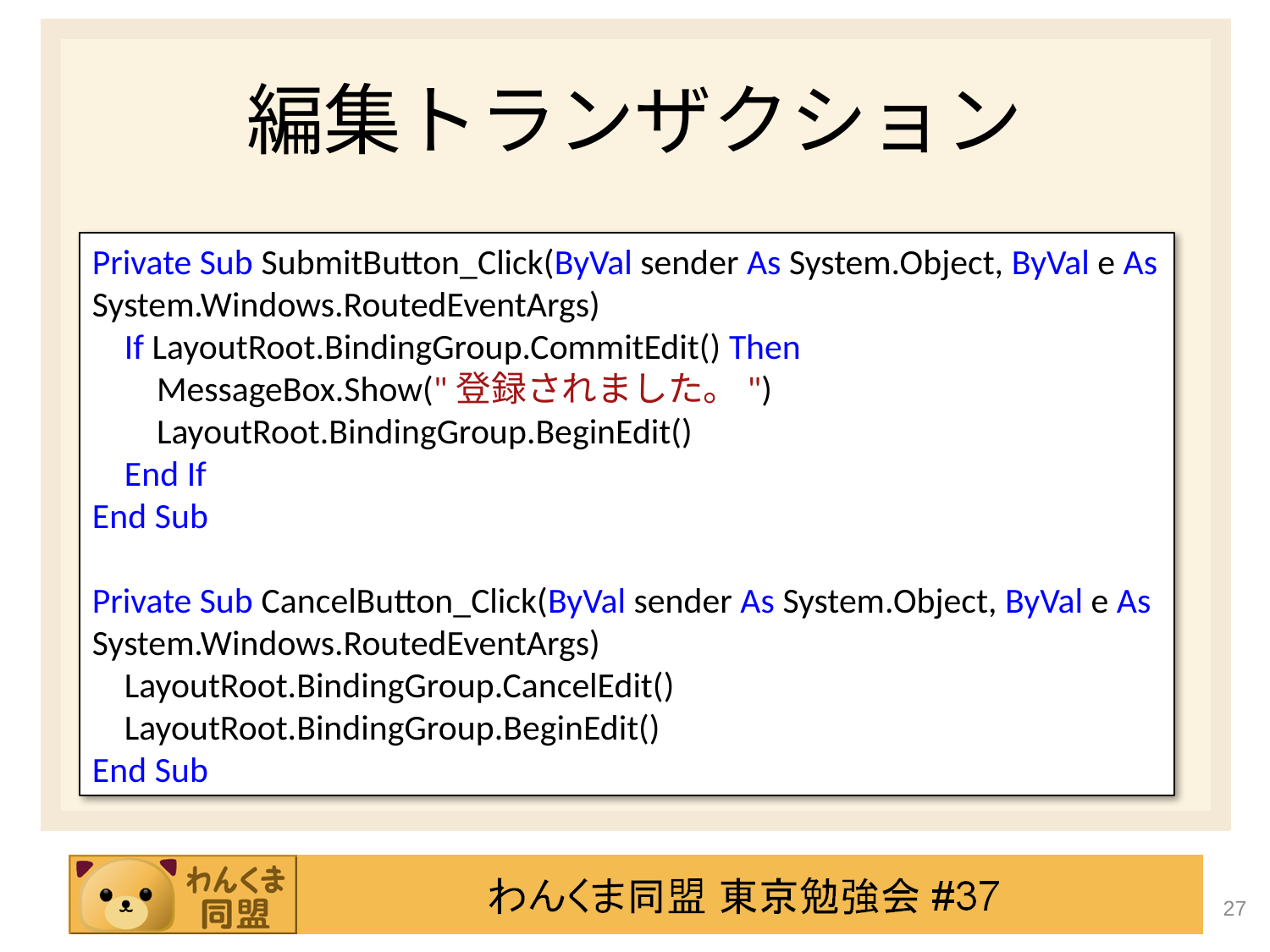

# 編集トランザクション
Private Sub SubmitButton_Click(ByVal sender As System.Object, ByVal e As System.Windows.RoutedEventArgs)
    If LayoutRoot.BindingGroup.CommitEdit() Then
        MessageBox.Show("登録されました。")
        LayoutRoot.BindingGroup.BeginEdit()
    End If
End Sub

Private Sub CancelButton_Click(ByVal sender As System.Object, ByVal e As System.Windows.RoutedEventArgs)
    LayoutRoot.BindingGroup.CancelEdit()
    LayoutRoot.BindingGroup.BeginEdit()
End Sub
27